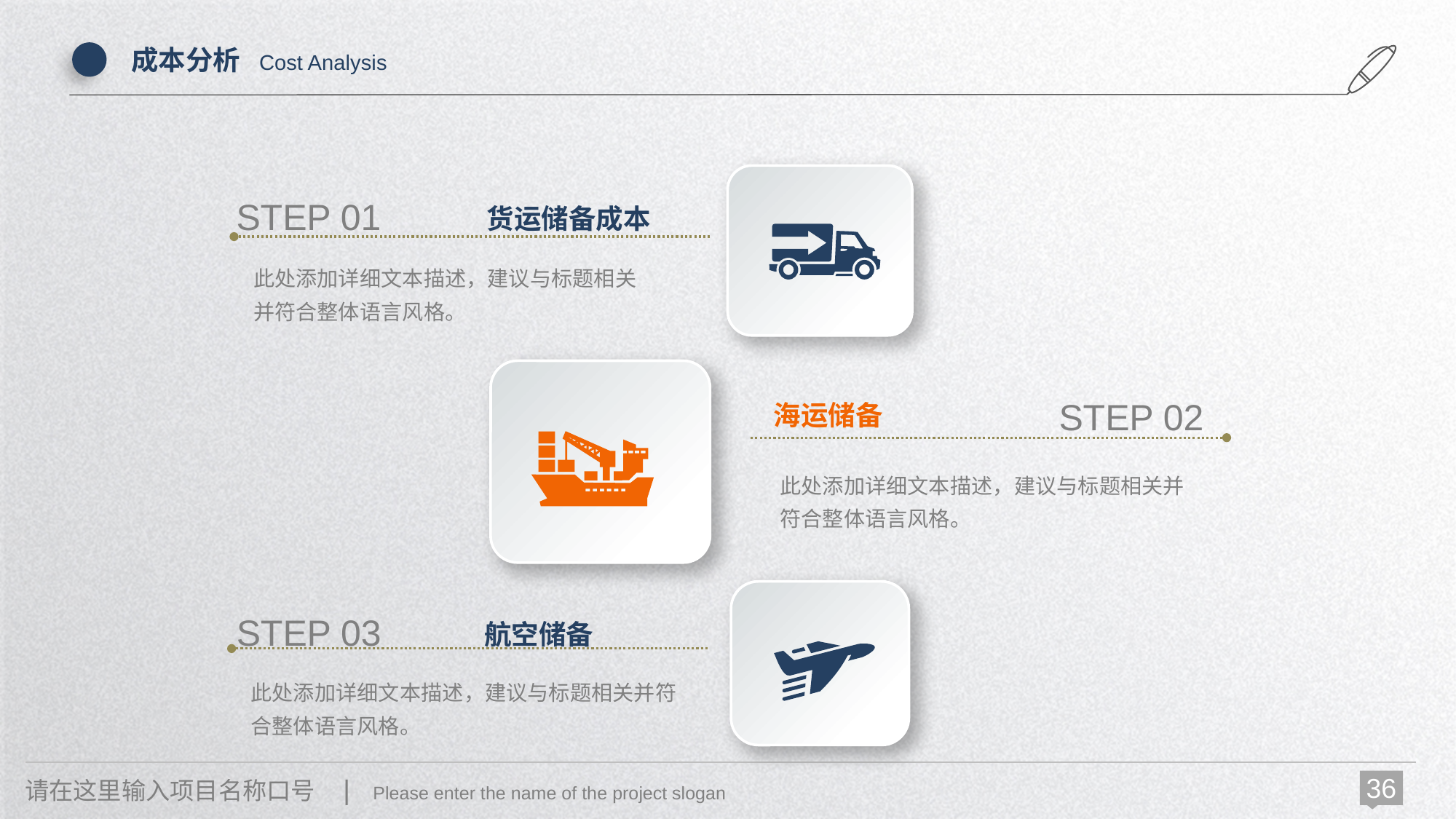

成本分析  Cost Analysis

STEP 01
货运储备成本
此处添加详细文本描述，建议与标题相关并符合整体语言风格。

STEP 02
海运储备
此处添加详细文本描述，建议与标题相关并符合整体语言风格。

STEP 03
航空储备
此处添加详细文本描述，建议与标题相关并符合整体语言风格。
请在这里输入项目名称口号    |   Please enter the name of the project slogan
36